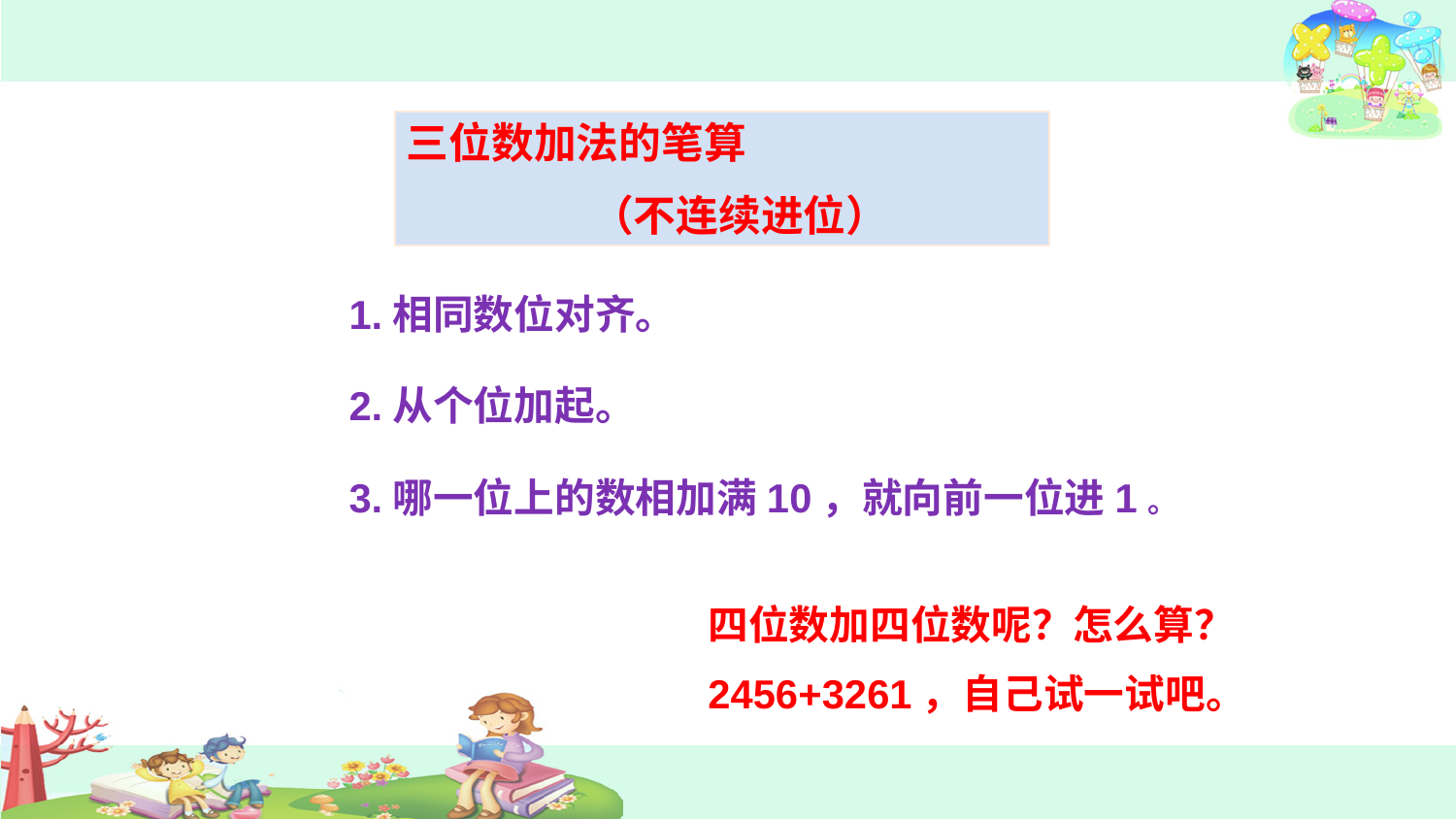

三位数加法的笔算
                  （不连续进位）
1.相同数位对齐。
2.从个位加起。
3.哪一位上的数相加满10，就向前一位进1。

四位数加四位数呢？怎么算？

2456+3261，自己试一试吧。